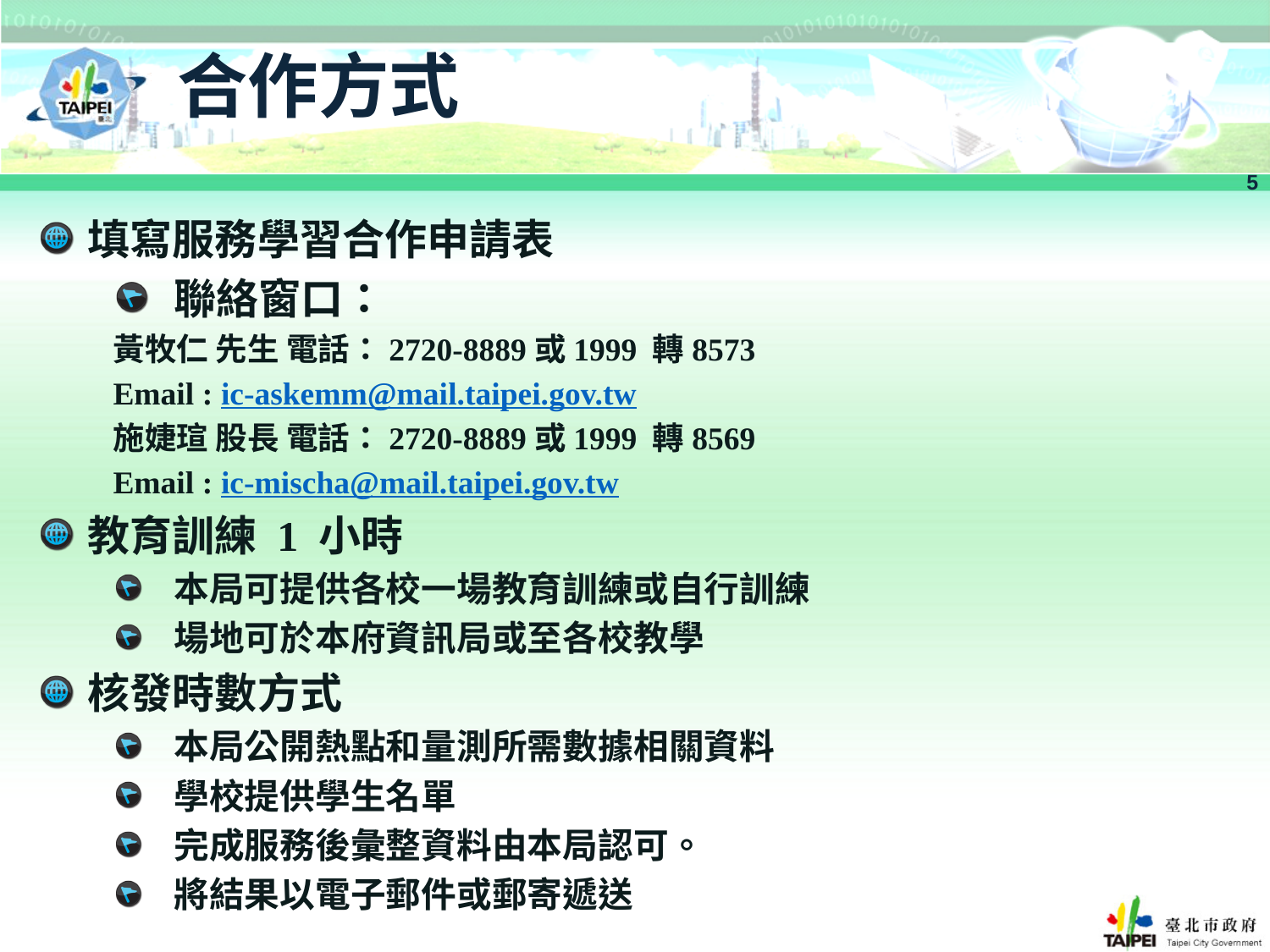

# 合作方式
5
填寫服務學習合作申請表
聯絡窗口：
黃牧仁 先生 電話：2720-8889或1999 轉8573
Email : ic-askemm@mail.taipei.gov.tw
施婕瑄 股長 電話：2720-8889或1999 轉8569
Email : ic-mischa@mail.taipei.gov.tw
教育訓練 1 小時
本局可提供各校一場教育訓練或自行訓練
場地可於本府資訊局或至各校教學
核發時數方式
本局公開熱點和量測所需數據相關資料
學校提供學生名單
完成服務後彙整資料由本局認可。
將結果以電子郵件或郵寄遞送